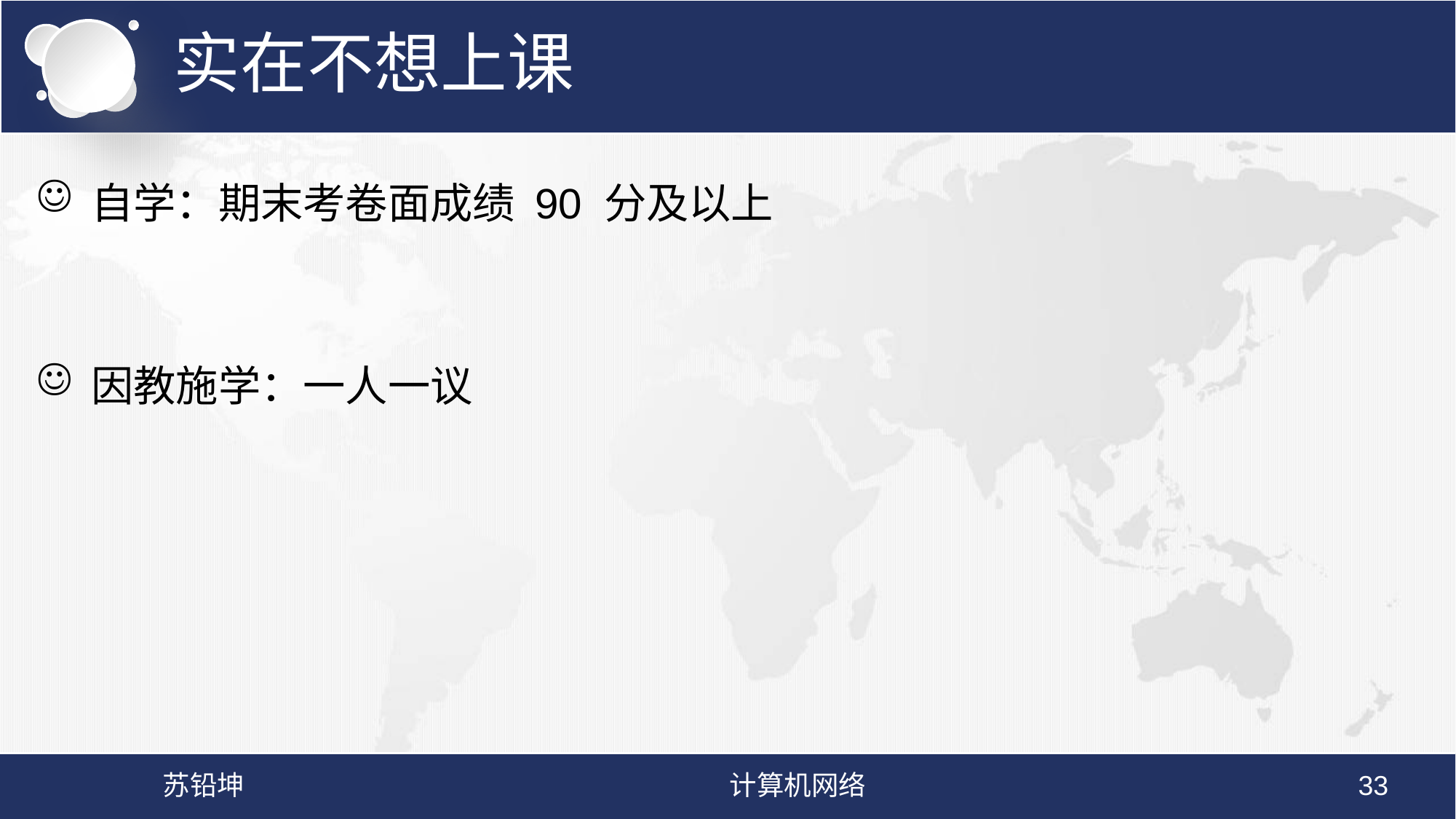

# 实在不想上课

自学：期末考卷面成绩 90 分及以上

因教施学：一人一议
苏铅坤
计算机网络
33